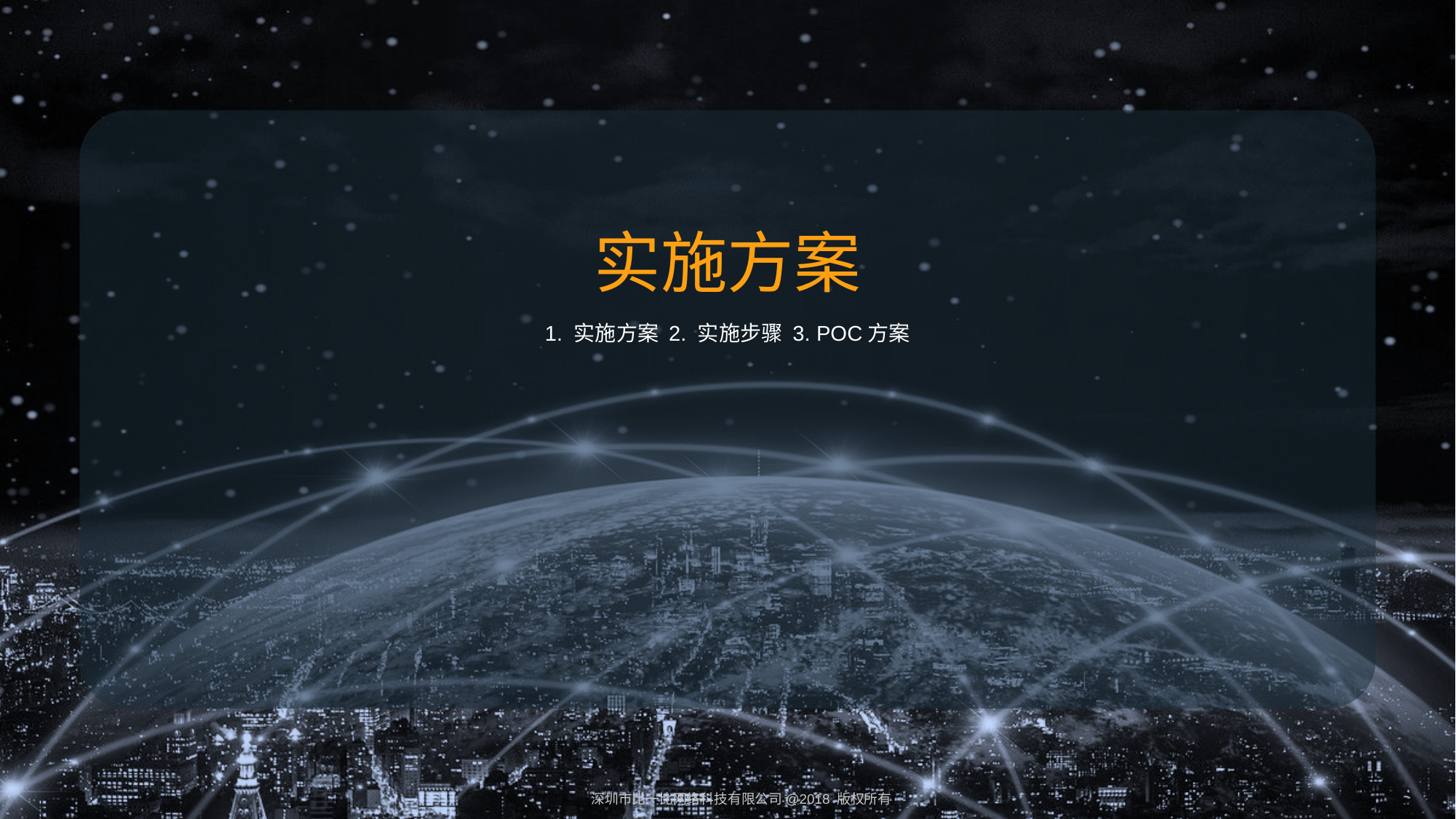

实施方案
1. 实施方案 2. 实施步骤 3. POC方案